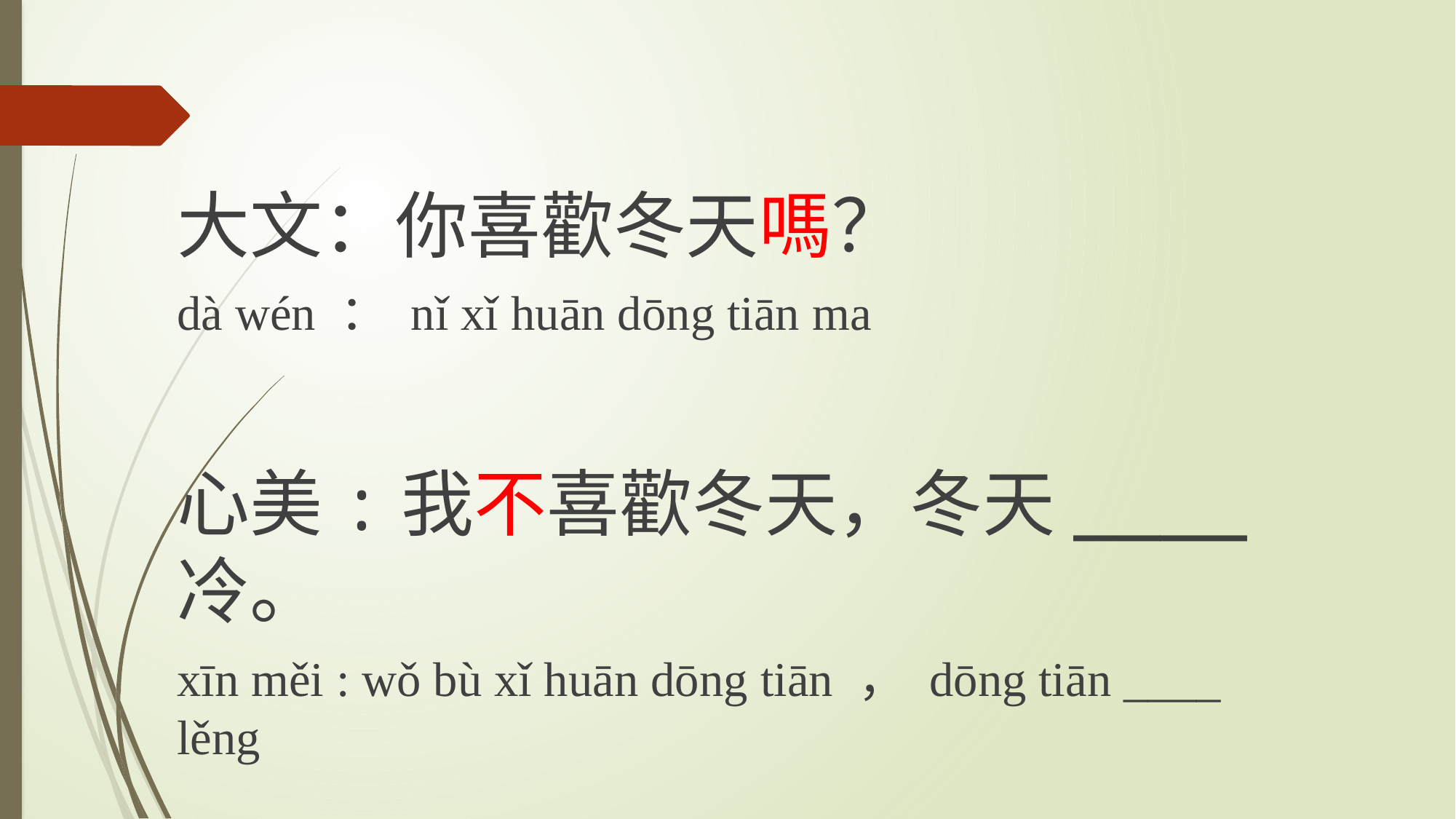

大文：你喜歡冬天嗎？
dà wén ： nǐ xǐ huān dōng tiān ma

心美:我不喜歡冬天，冬天____冷。
xīn měi : wǒ bù xǐ huān dōng tiān ， dōng tiān ____ lěng